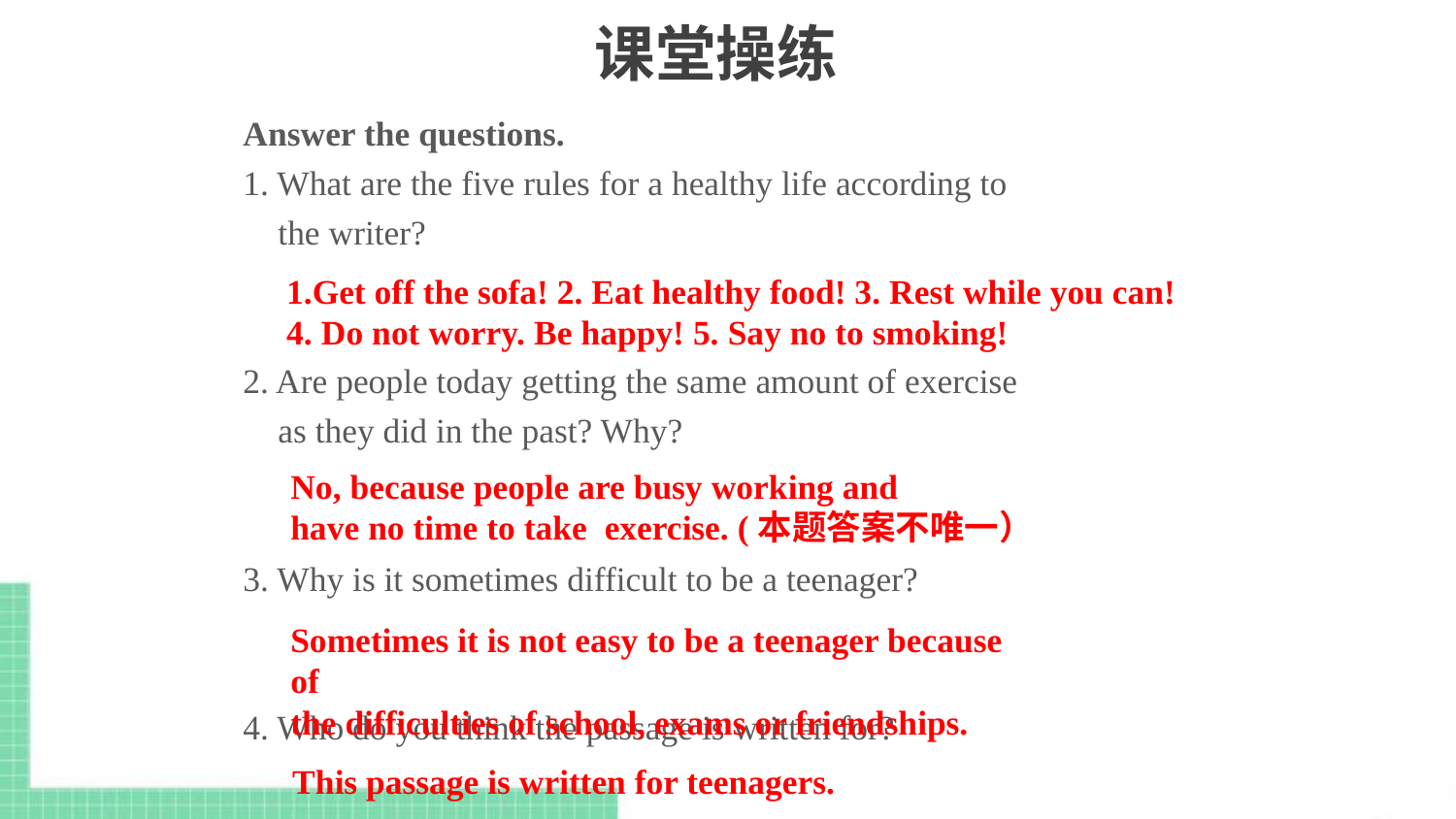

# 课堂操练
Answer the questions.
1. What are the five rules for a healthy life according to
    the writer?

2. Are people today getting the same amount of exercise
    as they did in the past? Why?

3. Why is it sometimes difficult to be a teenager?

4. Who do you think the passage is written for?
1.Get off the sofa! 2. Eat healthy food! 3. Rest while you can!
4. Do not worry. Be happy! 5. Say no to smoking!
No, because people are busy working and
have no time to take  exercise. (本题答案不唯一）
Sometimes it is not easy to be a teenager because of
the difficulties of school, exams or friendships.
This passage is written for teenagers.